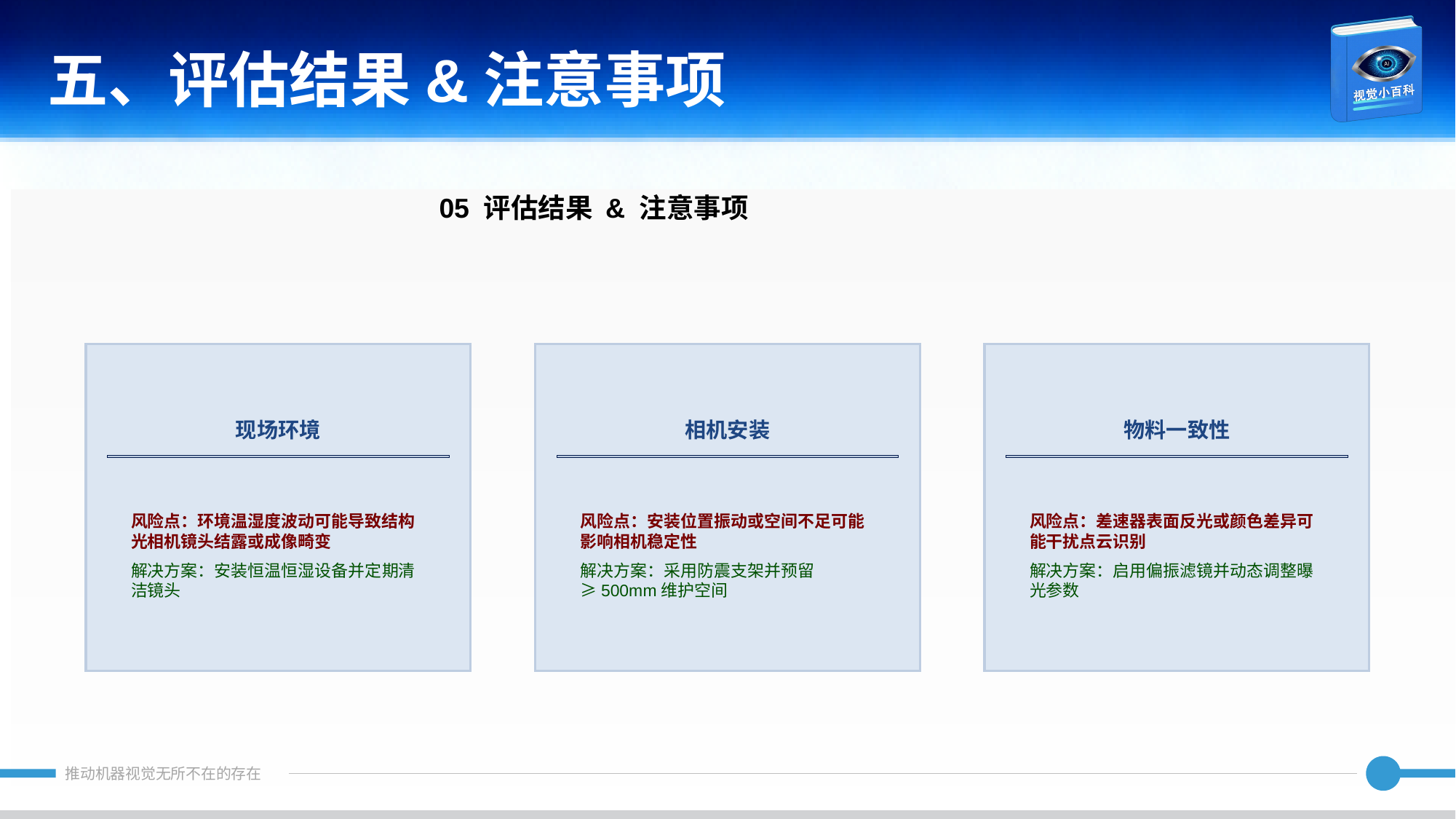

五、评估结果&注意事项

05 评估结果 & 注意事项

现场环境

相机安装

物料一致性

风险点：环境温湿度波动可能导致结构光相机镜头结露或成像畸变
解决方案：安装恒温恒湿设备并定期清洁镜头

风险点：安装位置振动或空间不足可能影响相机稳定性
解决方案：采用防震支架并预留≥500mm维护空间

风险点：差速器表面反光或颜色差异可能干扰点云识别
解决方案：启用偏振滤镜并动态调整曝光参数
11